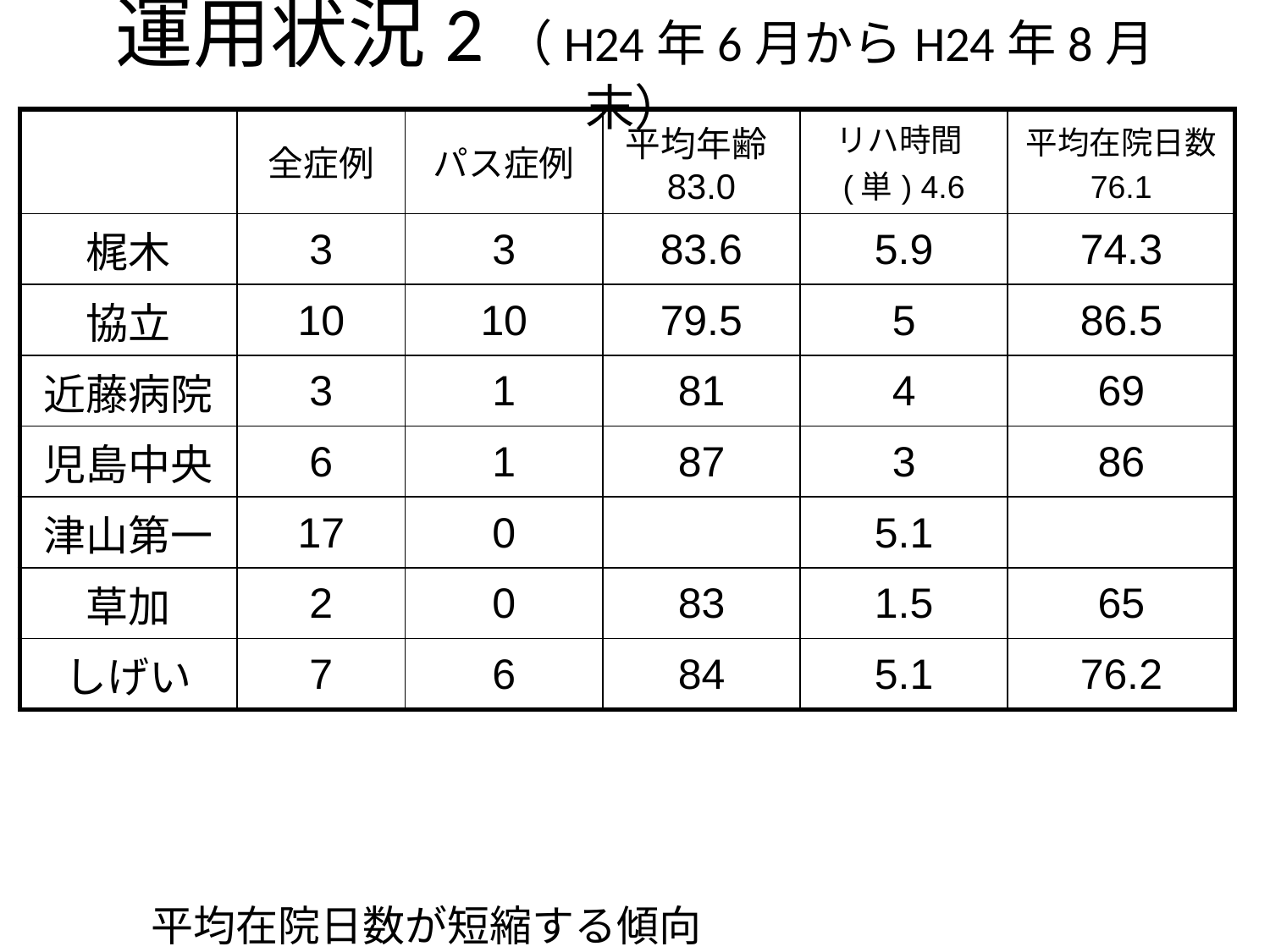

# 運用状況2（H24年6月からH24年8月末）
|  | 全症例 | パス症例 | 平均年齢83.0 | リハ時間(単) 4.6 | 平均在院日数 76.1 |
| --- | --- | --- | --- | --- | --- |
| 梶木 | 3 | 3 | 83.6 | 5.9 | 74.3 |
| 協立 | 10 | 10 | 79.5 | 5 | 86.5 |
| 近藤病院 | 3 | 1 | 81 | 4 | 69 |
| 児島中央 | 6 | 1 | 87 | 3 | 86 |
| 津山第一 | 17 | 0 |  | 5.1 |  |
| 草加 | 2 | 0 | 83 | 1.5 | 65 |
| しげい | 7 | 6 | 84 | 5.1 | 76.2 |
平均在院日数が短縮する傾向